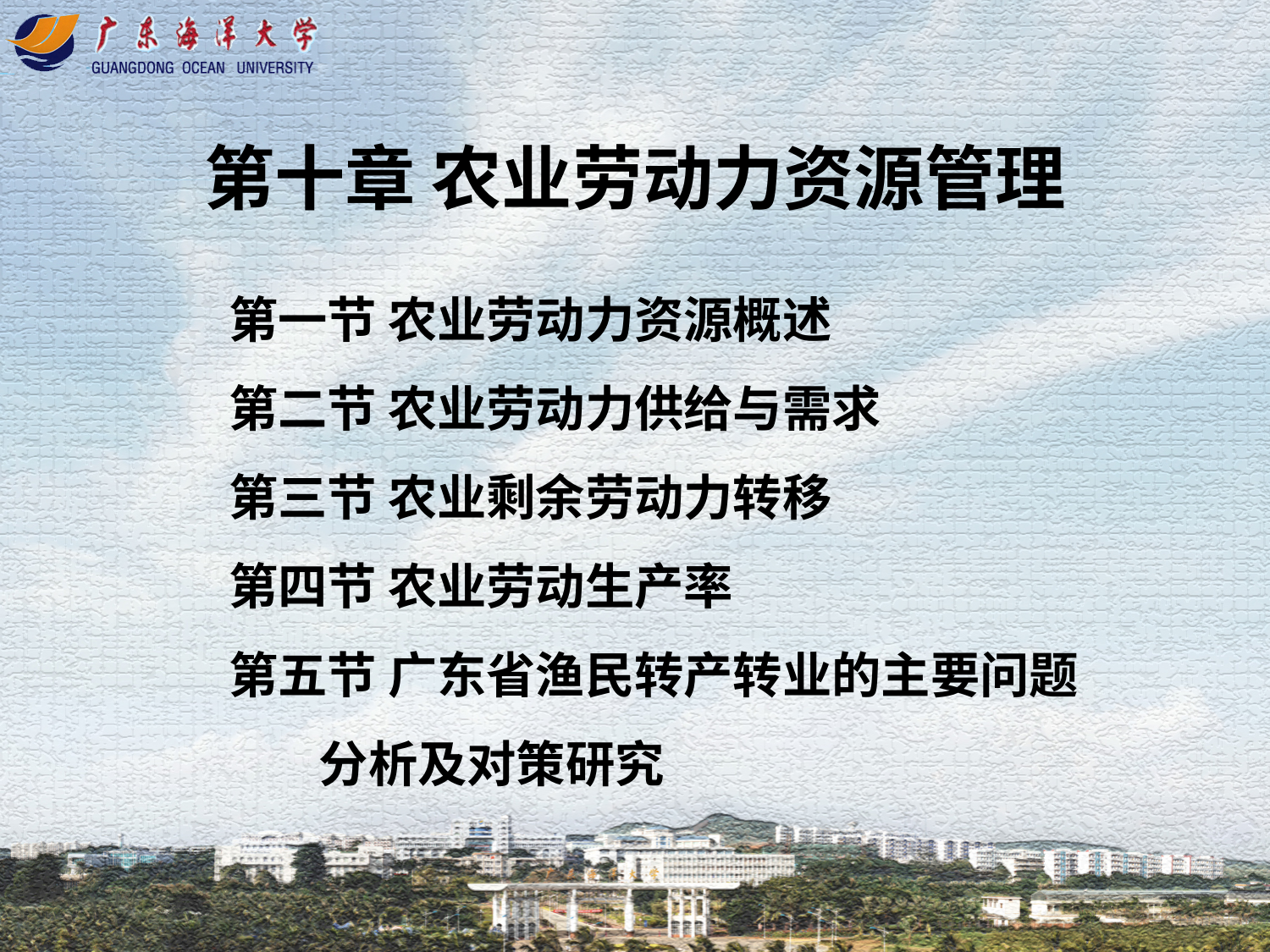

# 第十章 农业劳动力资源管理

第一节 农业劳动力资源概述
第二节 农业劳动力供给与需求
第三节 农业剩余劳动力转移
第四节 农业劳动生产率
第五节 广东省渔民转产转业的主要问题
       分析及对策研究